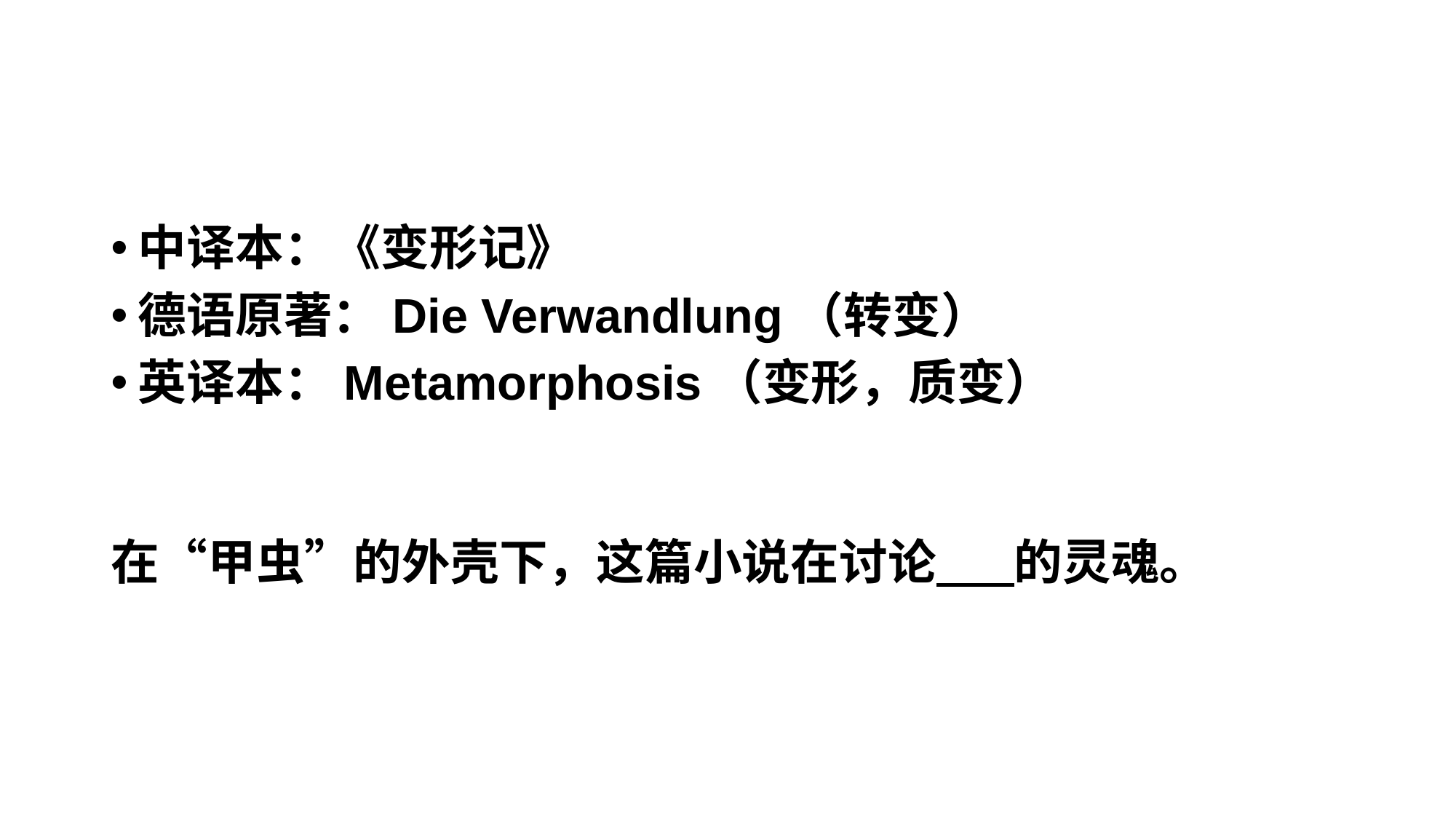

中译本：《变形记》
德语原著：Die Verwandlung（转变）
英译本：Metamorphosis（变形，质变）

在“甲虫”的外壳下，这篇小说在讨论       的灵魂。